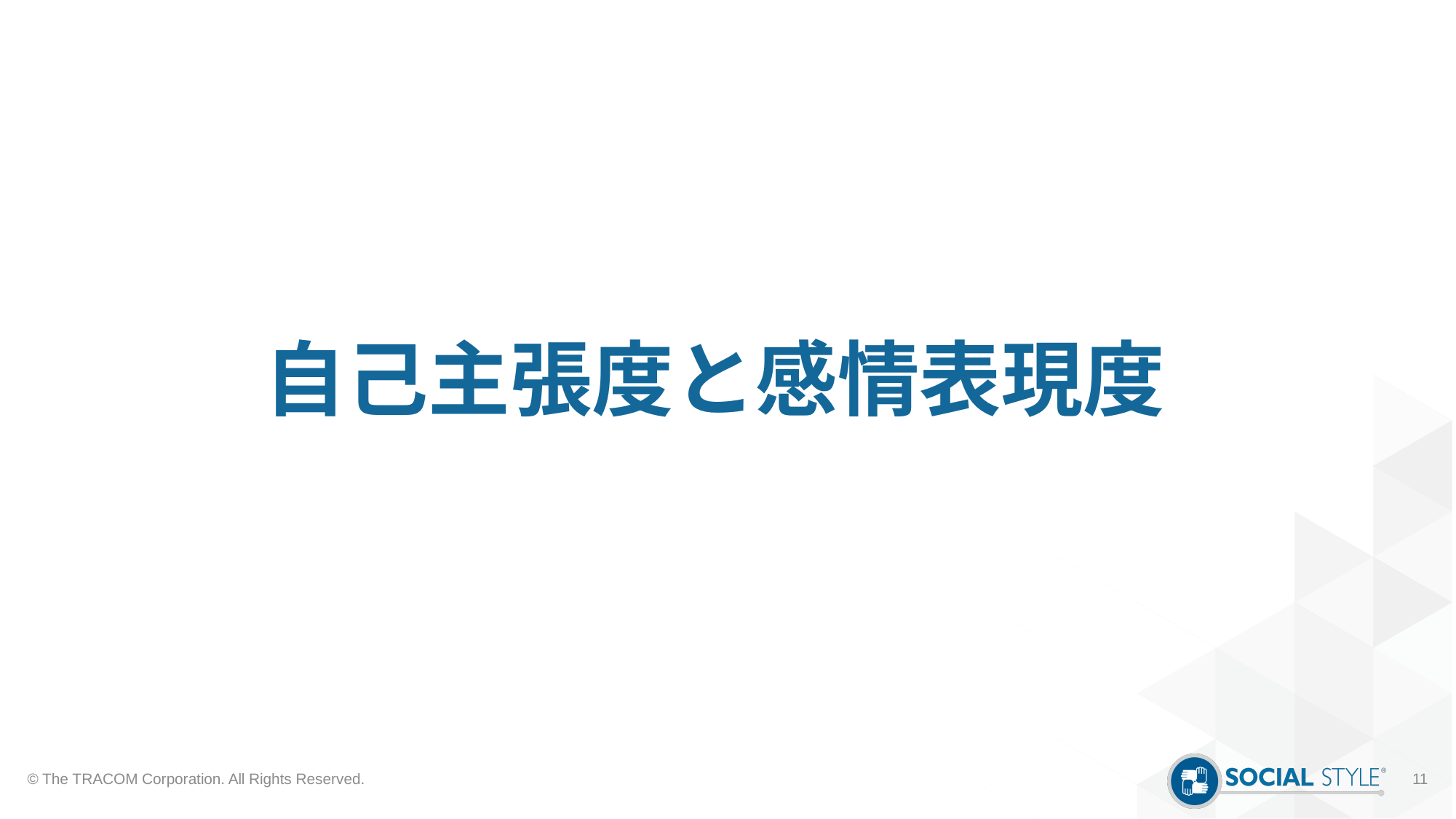

# 自己主張度と感情表現度
© The TRACOM Corporation. All Rights Reserved.
11